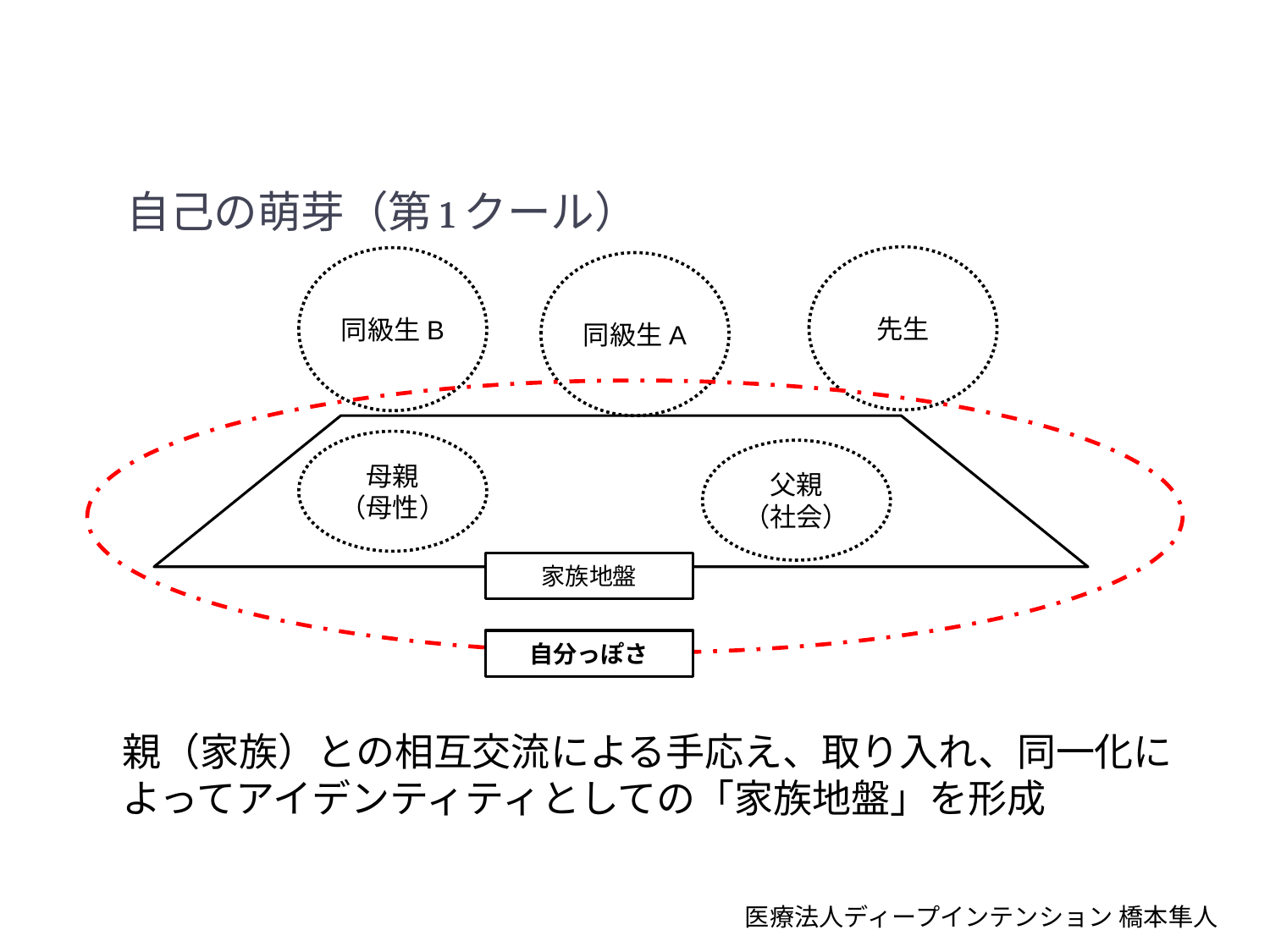

# 自己の萌芽（第1クール）
先生
同級生B
同級生A

親（家族）との相互交流による手応え、取り入れ、同一化によってアイデンティティとしての「家族地盤」を形成

母親
（母性）
父親
（社会）
家族地盤
自分っぽさ
医療法人ディープインテンション 橋本隼人